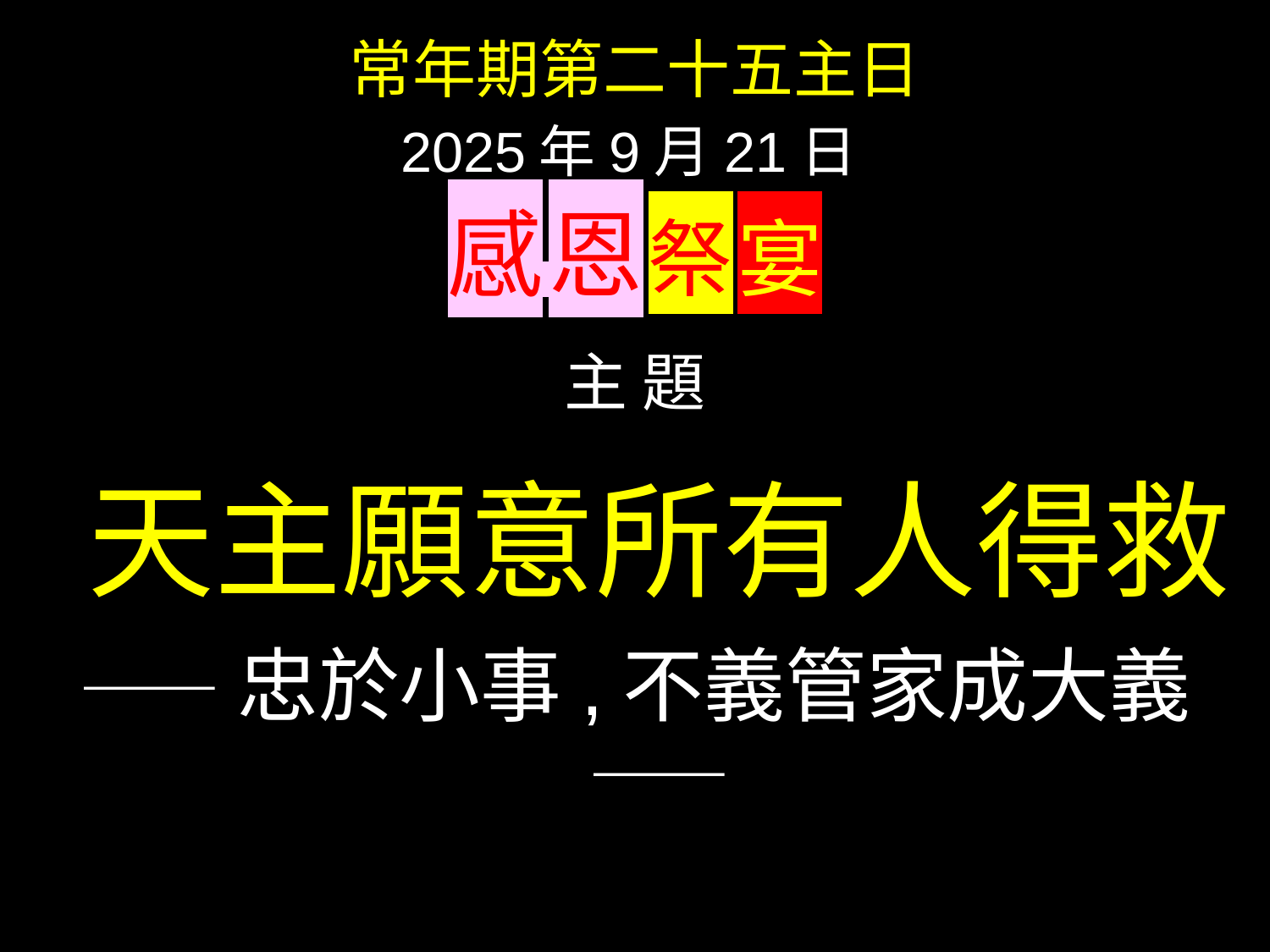

常年期第二十五主日
2025年9月21日
感 恩 祭 宴

主 題
 天主願意所有人得救
——忠於小事,不義管家成大義——